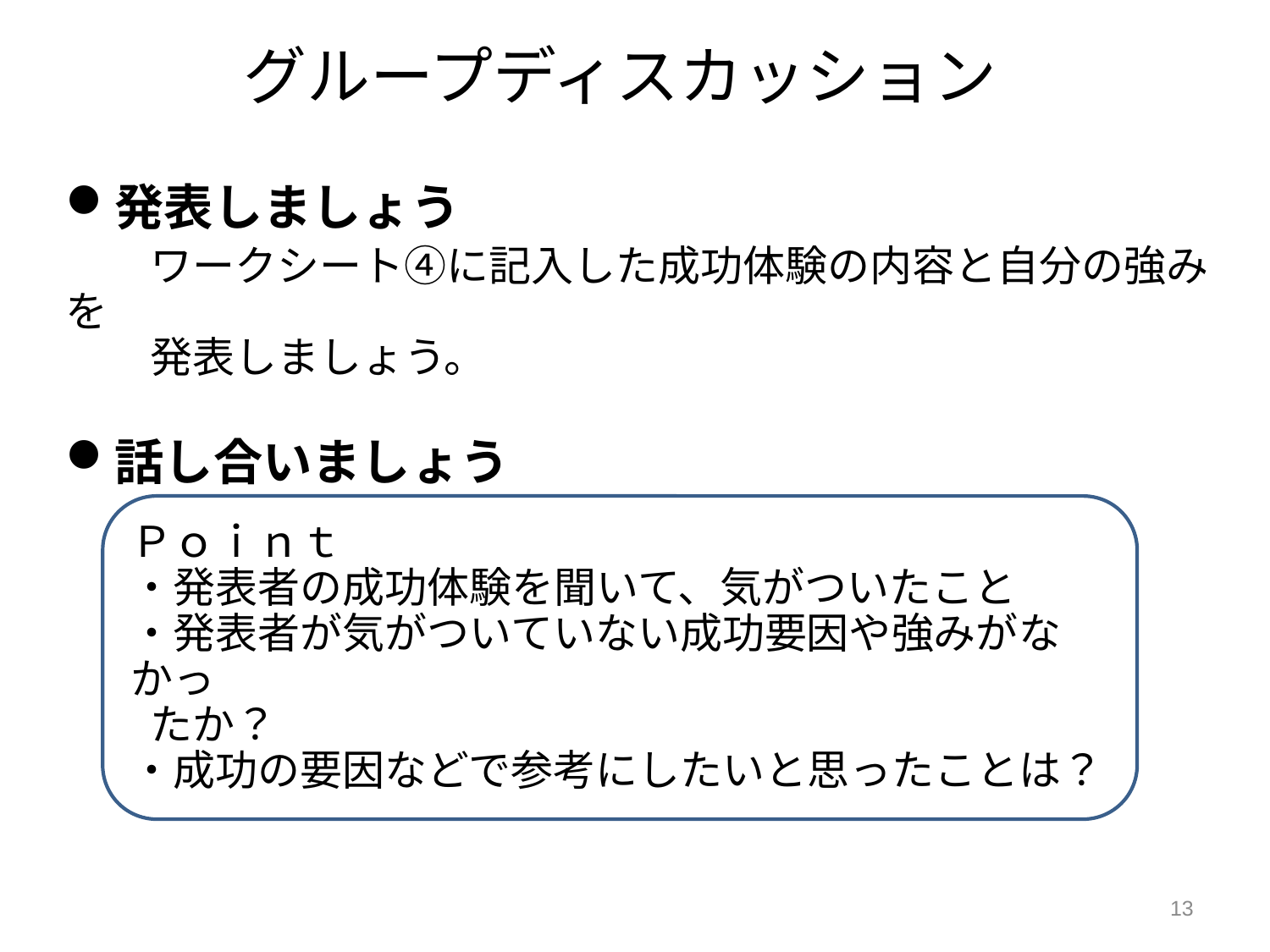

グループディスカッション
発表しましょう
　　ワークシート④に記入した成功体験の内容と自分の強みを
　　発表しましょう。

話し合いましょう

Ｐｏｉｎｔ
・発表者の成功体験を聞いて、気がついたこと
・発表者が気がついていない成功要因や強みがなかっ
 たか？
・成功の要因などで参考にしたいと思ったことは？
13